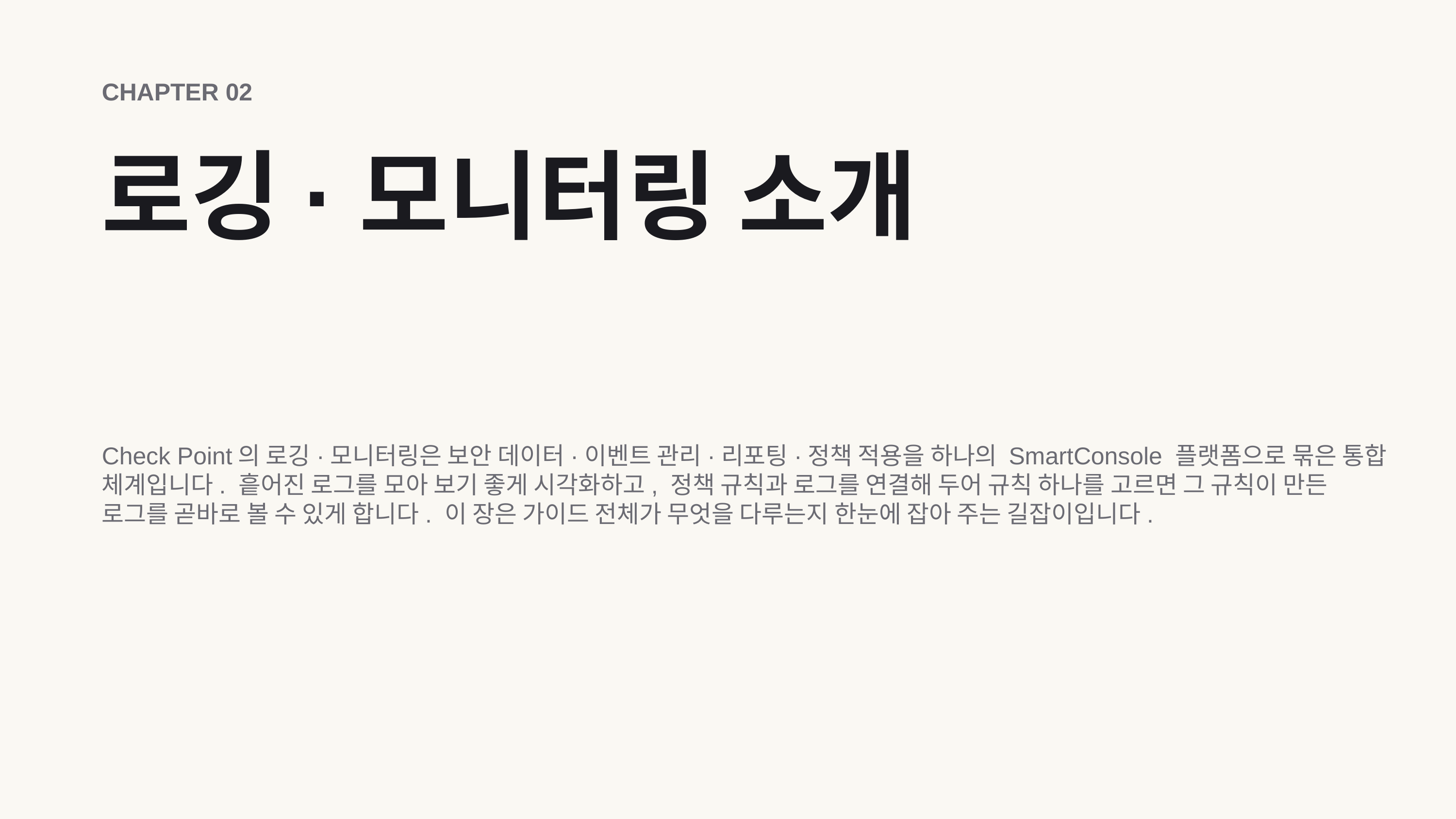

CHAPTER 02
로깅·모니터링 소개
Check Point의 로깅·모니터링은 보안 데이터·이벤트 관리·리포팅·정책 적용을 하나의 SmartConsole 플랫폼으로 묶은 통합 체계입니다. 흩어진 로그를 모아 보기 좋게 시각화하고, 정책 규칙과 로그를 연결해 두어 규칙 하나를 고르면 그 규칙이 만든 로그를 곧바로 볼 수 있게 합니다. 이 장은 가이드 전체가 무엇을 다루는지 한눈에 잡아 주는 길잡이입니다.